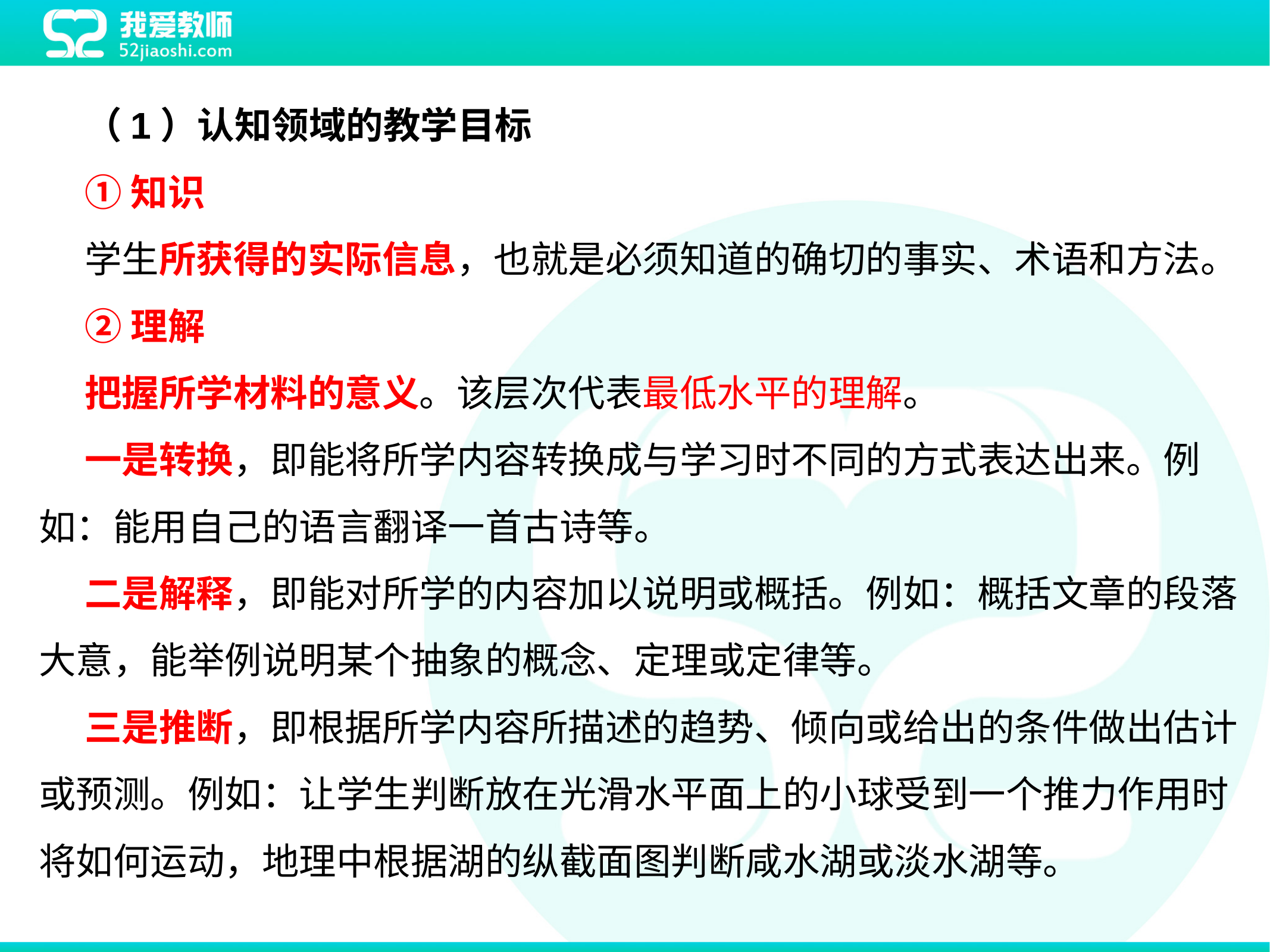

（1）认知领域的教学目标
①知识
学生所获得的实际信息，也就是必须知道的确切的事实、术语和方法。
②理解
把握所学材料的意义。该层次代表最低水平的理解。
一是转换，即能将所学内容转换成与学习时不同的方式表达出来。例如：能用自己的语言翻译一首古诗等。
二是解释，即能对所学的内容加以说明或概括。例如：概括文章的段落大意，能举例说明某个抽象的概念、定理或定律等。
三是推断，即根据所学内容所描述的趋势、倾向或给出的条件做出估计或预测。例如：让学生判断放在光滑水平面上的小球受到一个推力作用时将如何运动，地理中根据湖的纵截面图判断咸水湖或淡水湖等。